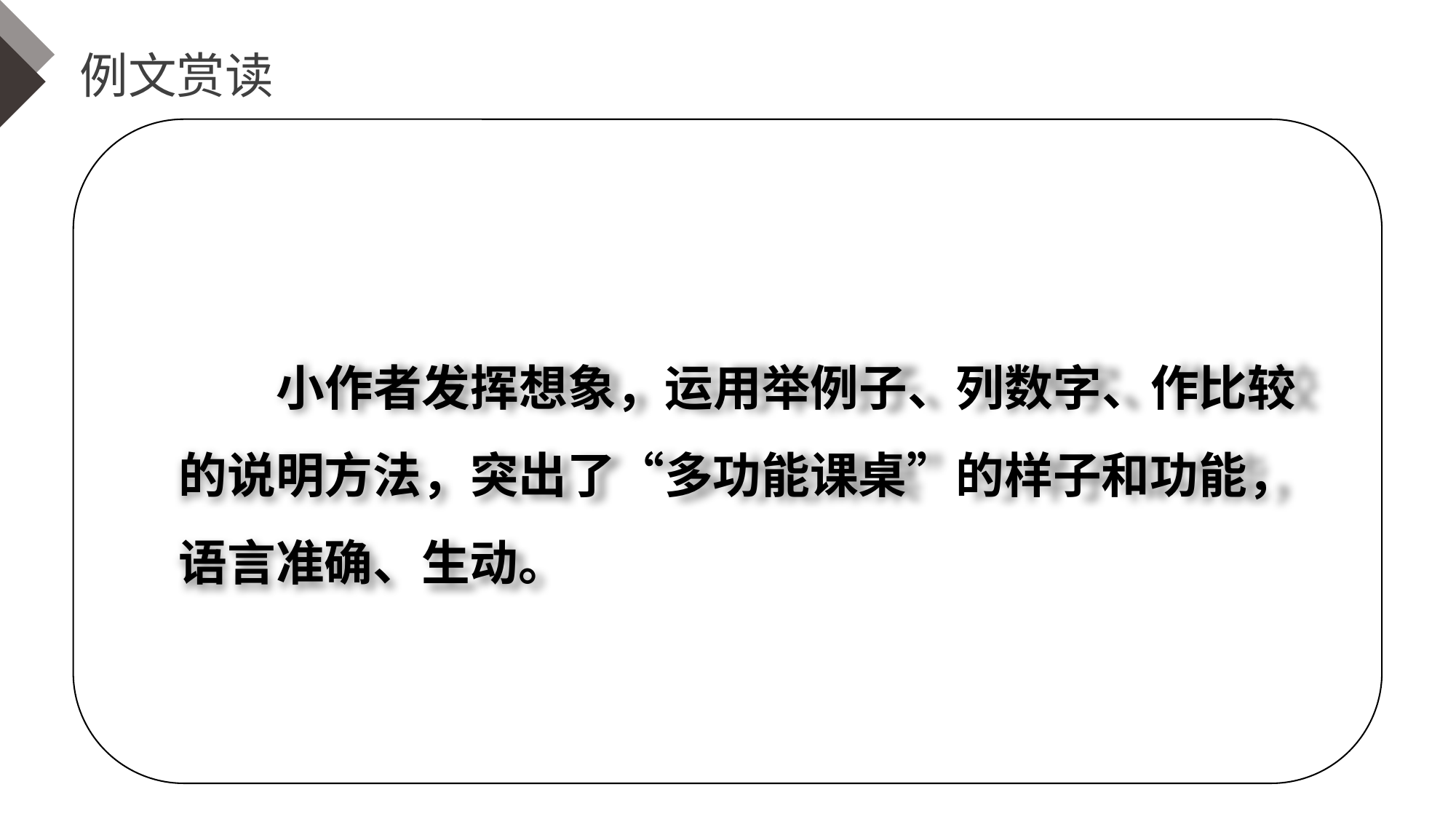

例文赏读
小作者发挥想象，运用举例子、列数字、作比较的说明方法，突出了“多功能课桌”的样子和功能，语言准确、生动。